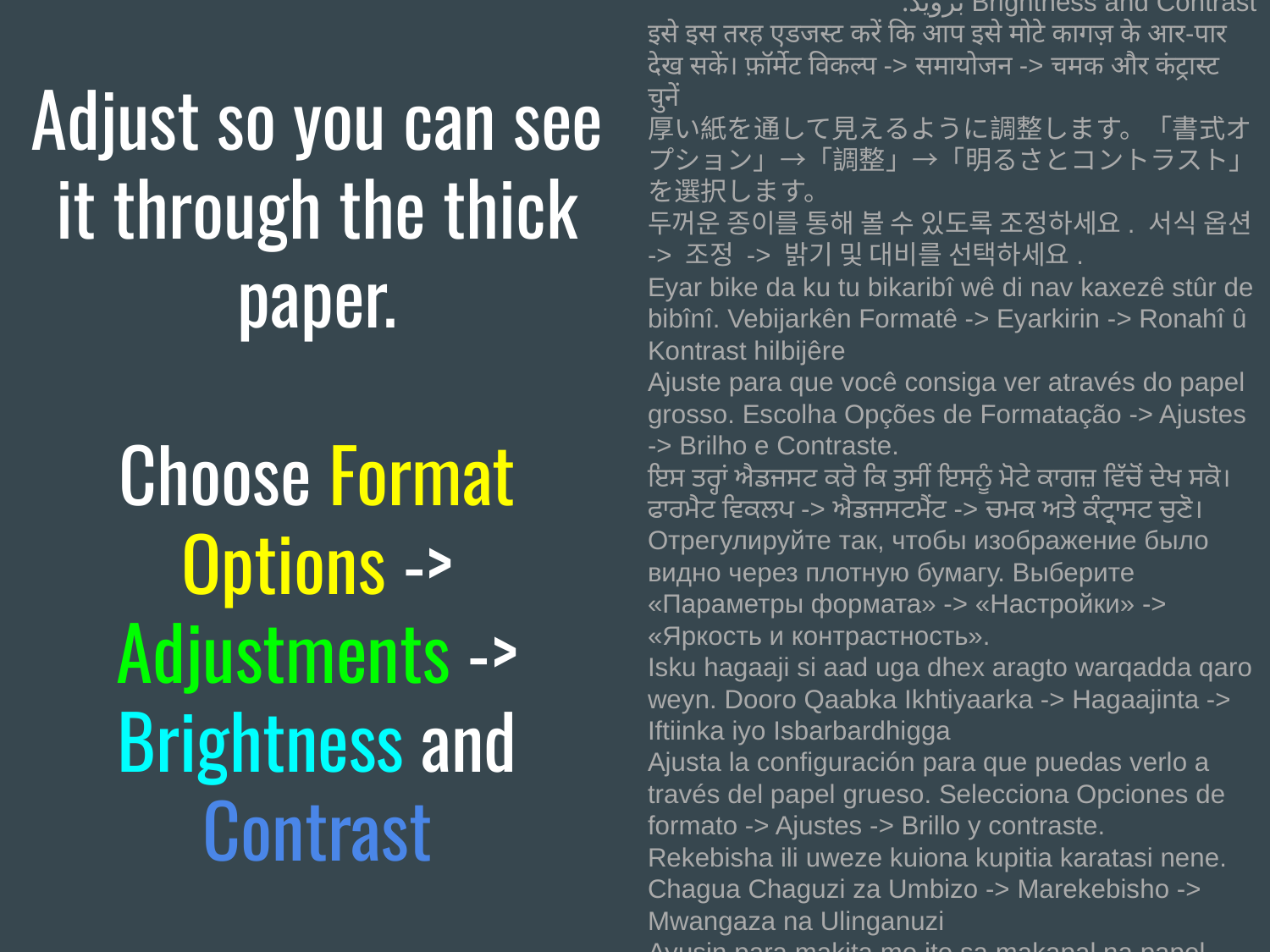

Adjust so you can see it through the thick paper.

Choose Format Options -> Adjustments -> Brightness and Contrast
በወፍራም ወረቀቱ በኩል እንዲያዩት ያስተካክሉት። የቅርጸት አማራጮችን ይምረጡ -> ማስተካከያዎች -> ብሩህነት እና ንፅፅር
اضبطها لتتمكن من رؤيتها من خلال الورق السميك. اختر خيارات التنسيق ← التعديلات ← السطوع والتباين
Ajusta-ho perquè puguis veure-ho a través del paper gruixut. Tria Opcions de format -> Ajustaments -> Brillantor i contrast
调整设置，以便能透过厚纸看到图像。选择“格式选项”->“调整”->“亮度与对比度”。
طوری تنظیم کنید که بتوانید آن را از پشت کاغذ ضخیم ببینید. به مسیر Format Options -> Adjustments -> Brightness and Contrast بروید.
इसे इस तरह एडजस्ट करें कि आप इसे मोटे कागज़ के आर-पार देख सकें। फ़ॉर्मेट विकल्प -> समायोजन -> चमक और कंट्रास्ट चुनें
厚い紙を通して見えるように調整します。「書式オプション」→「調整」→「明るさとコントラスト」を選択します。
두꺼운 종이를 통해 볼 수 있도록 조정하세요. 서식 옵션 -> 조정 -> 밝기 및 대비를 선택하세요.
Eyar bike da ku tu bikaribî wê di nav kaxezê stûr de bibînî. Vebijarkên Formatê -> Eyarkirin -> Ronahî û Kontrast hilbijêre
Ajuste para que você consiga ver através do papel grosso. Escolha Opções de Formatação -> Ajustes -> Brilho e Contraste.
ਇਸ ਤਰ੍ਹਾਂ ਐਡਜਸਟ ਕਰੋ ਕਿ ਤੁਸੀਂ ਇਸਨੂੰ ਮੋਟੇ ਕਾਗਜ਼ ਵਿੱਚੋਂ ਦੇਖ ਸਕੋ। ਫਾਰਮੈਟ ਵਿਕਲਪ -> ਐਡਜਸਟਮੈਂਟ -> ਚਮਕ ਅਤੇ ਕੰਟ੍ਰਾਸਟ ਚੁਣੋ।
Отрегулируйте так, чтобы изображение было видно через плотную бумагу. Выберите «Параметры формата» -> «Настройки» -> «Яркость и контрастность».
Isku hagaaji si aad uga dhex aragto warqadda qaro weyn. Dooro Qaabka Ikhtiyaarka -> Hagaajinta -> Iftiinka iyo Isbarbardhigga
Ajusta la configuración para que puedas verlo a través del papel grueso. Selecciona Opciones de formato -> Ajustes -> Brillo y contraste.
Rekebisha ili uweze kuiona kupitia karatasi nene. Chagua Chaguzi za Umbizo -> Marekebisho -> Mwangaza na Ulinganuzi
Ayusin para makita mo ito sa makapal na papel. Piliin ang Mga Opsyon sa Format -> Mga Pagsasaayos -> Liwanag at Contrast
Kalın kağıdın altından görebileceğiniz şekilde ayarlayın. Biçim Seçenekleri -> Ayarlamalar -> Parlaklık ve Kontrast'ı seçin.
Налаштуйте так, щоб було видно крізь цупкий папір. Виберіть Параметри форматування -> Налаштування -> Яскравість і контрастність
Điều chỉnh sao cho bạn có thể nhìn thấy nó qua lớp giấy dày. Chọn Tùy chọn Định dạng -> Điều chỉnh -> Độ sáng và Độ tương phản